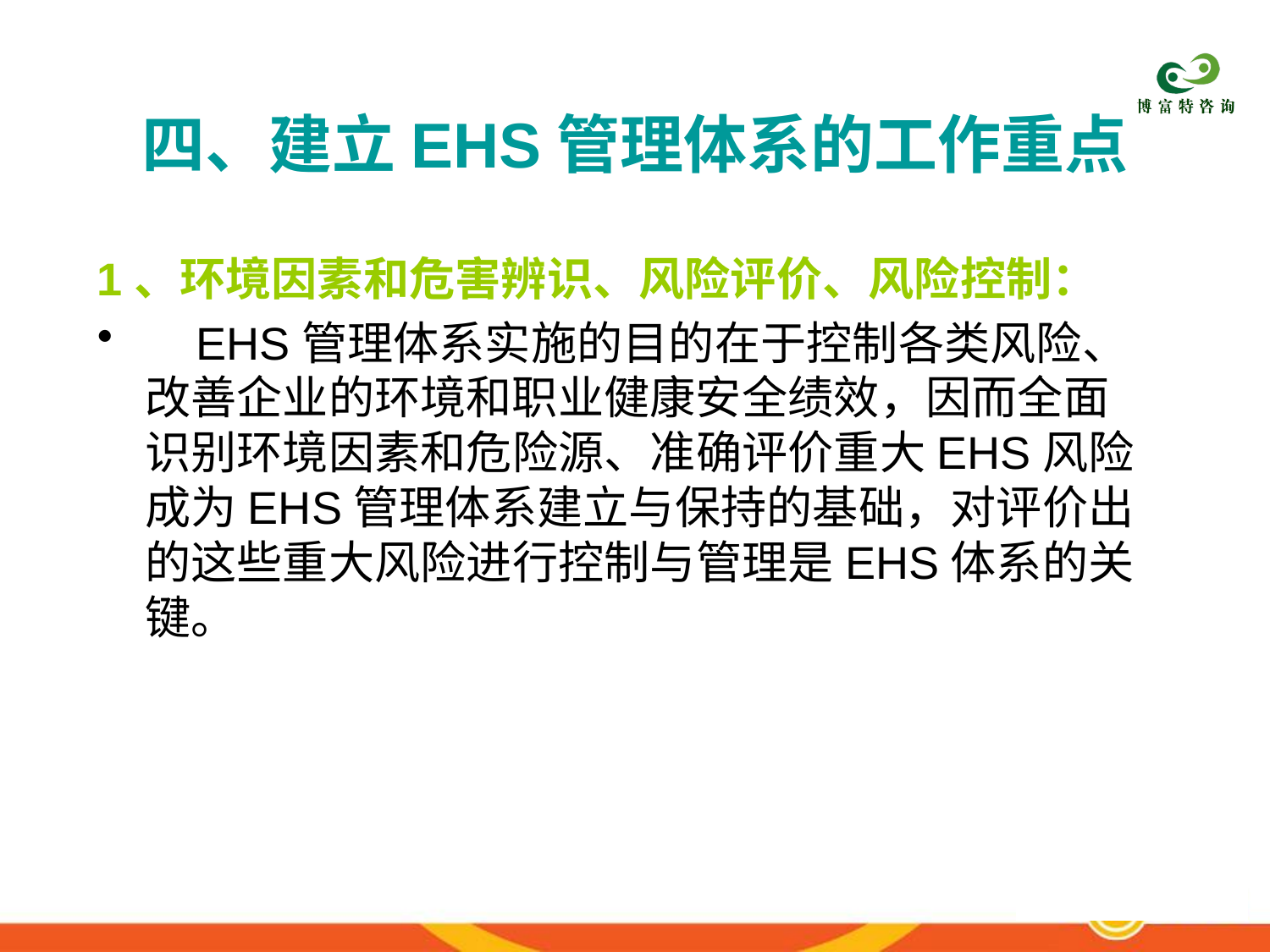

# 四、建立EHS管理体系的工作重点
1、环境因素和危害辨识、风险评价、风险控制：
    EHS管理体系实施的目的在于控制各类风险、改善企业的环境和职业健康安全绩效，因而全面识别环境因素和危险源、准确评价重大EHS风险成为EHS管理体系建立与保持的基础，对评价出的这些重大风险进行控制与管理是EHS体系的关键。